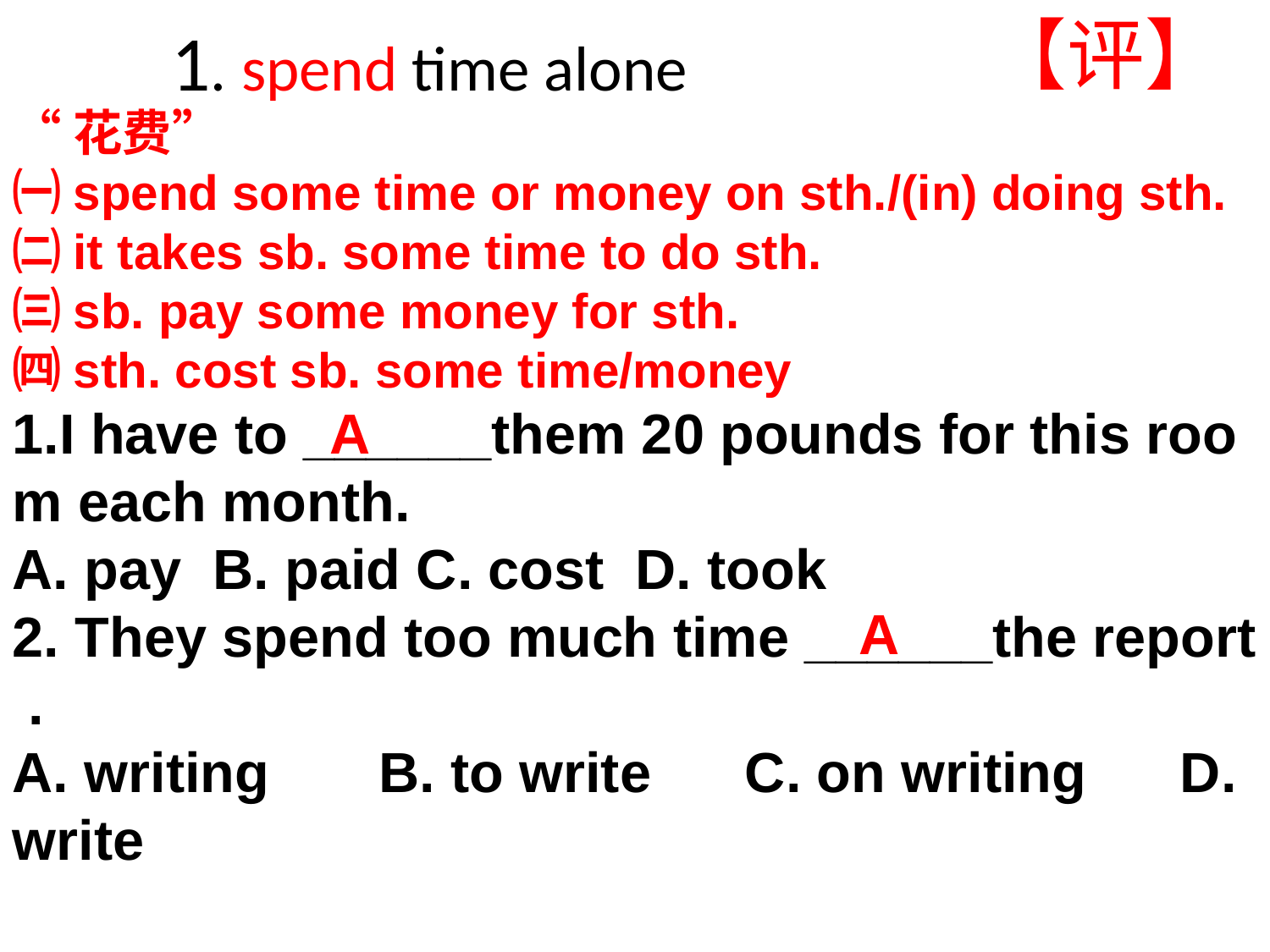

# 1. spend time alone
【评】
“花费”
㈠spend some time or money on sth./(in) doing sth.
㈡it takes sb. some time to do sth.
㈢sb. pay some money for sth.
㈣sth. cost sb. some time/money
1.I have to ______them 20 pounds for this room each month.
A. pay  B. paid C. cost  D. took
2. They spend too much time ______the report .
A. writing       B. to write      C. on writing      D. write

A
A